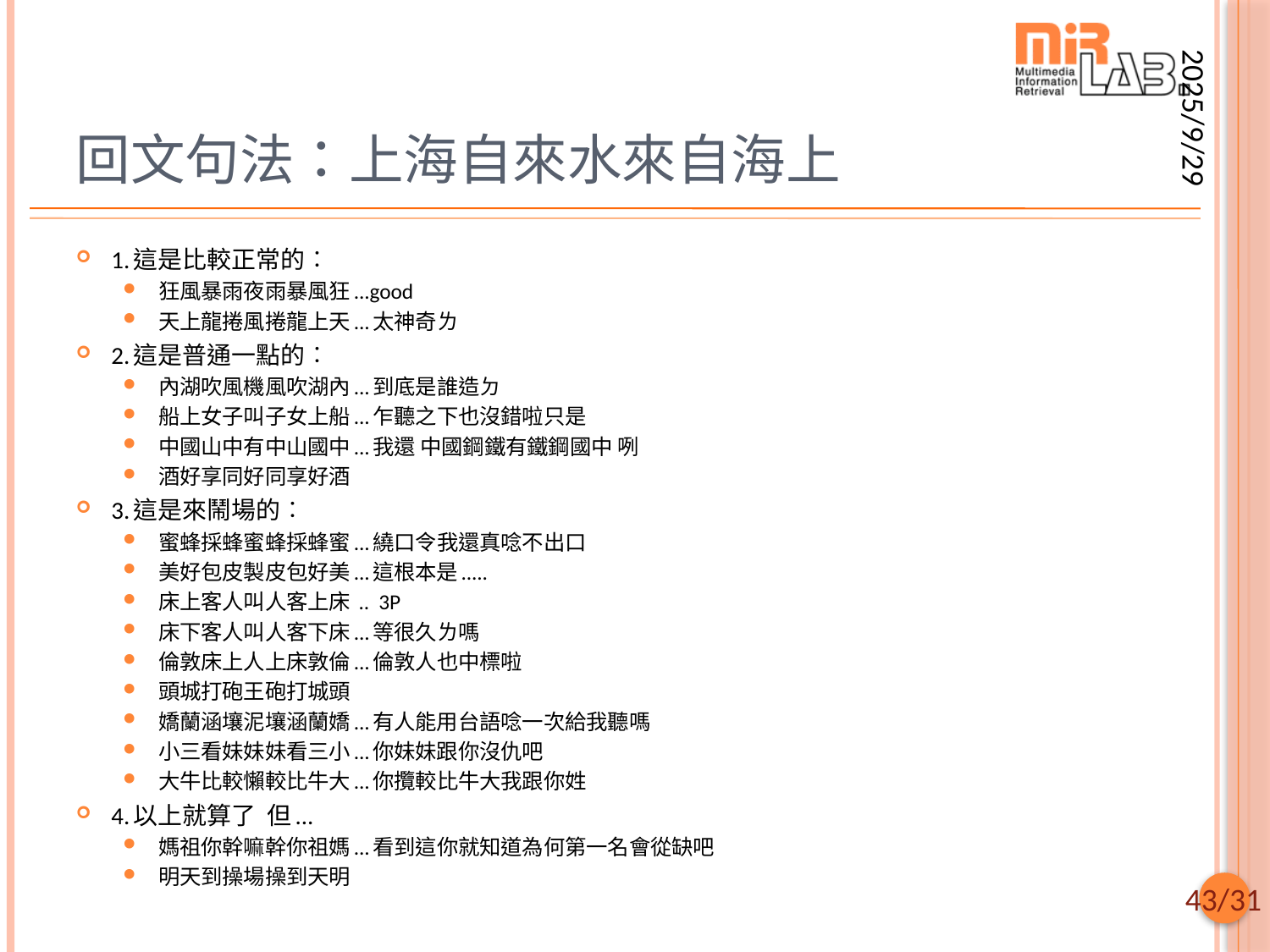

# 回文句法：上海自來水來自海上
2025/9/29
1.這是比較正常的︰
狂風暴雨夜雨暴風狂...good
天上龍捲風捲龍上天...太神奇ㄌ
2.這是普通一點的︰
內湖吹風機風吹湖內...到底是誰造ㄉ
船上女子叫子女上船...乍聽之下也沒錯啦只是
中國山中有中山國中...我還 中國鋼鐵有鐵鋼國中 咧
酒好享同好同享好酒
3.這是來鬧場的︰
蜜蜂採蜂蜜蜂採蜂蜜...繞口令我還真唸不出口
美好包皮製皮包好美...這根本是.....
床上客人叫人客上床 ..  3P
床下客人叫人客下床...等很久ㄌ嗎
倫敦床上人上床敦倫...倫敦人也中標啦
頭城打砲王砲打城頭
嬌蘭涵壤泥壤涵蘭嬌...有人能用台語唸一次給我聽嗎
小三看妹妹妹看三小...你妹妹跟你沒仇吧
大牛比較懶較比牛大...你攬較比牛大我跟你姓
4.以上就算了  但...
媽祖你幹嘛幹你祖媽...看到這你就知道為何第一名會從缺吧
明天到操場操到天明